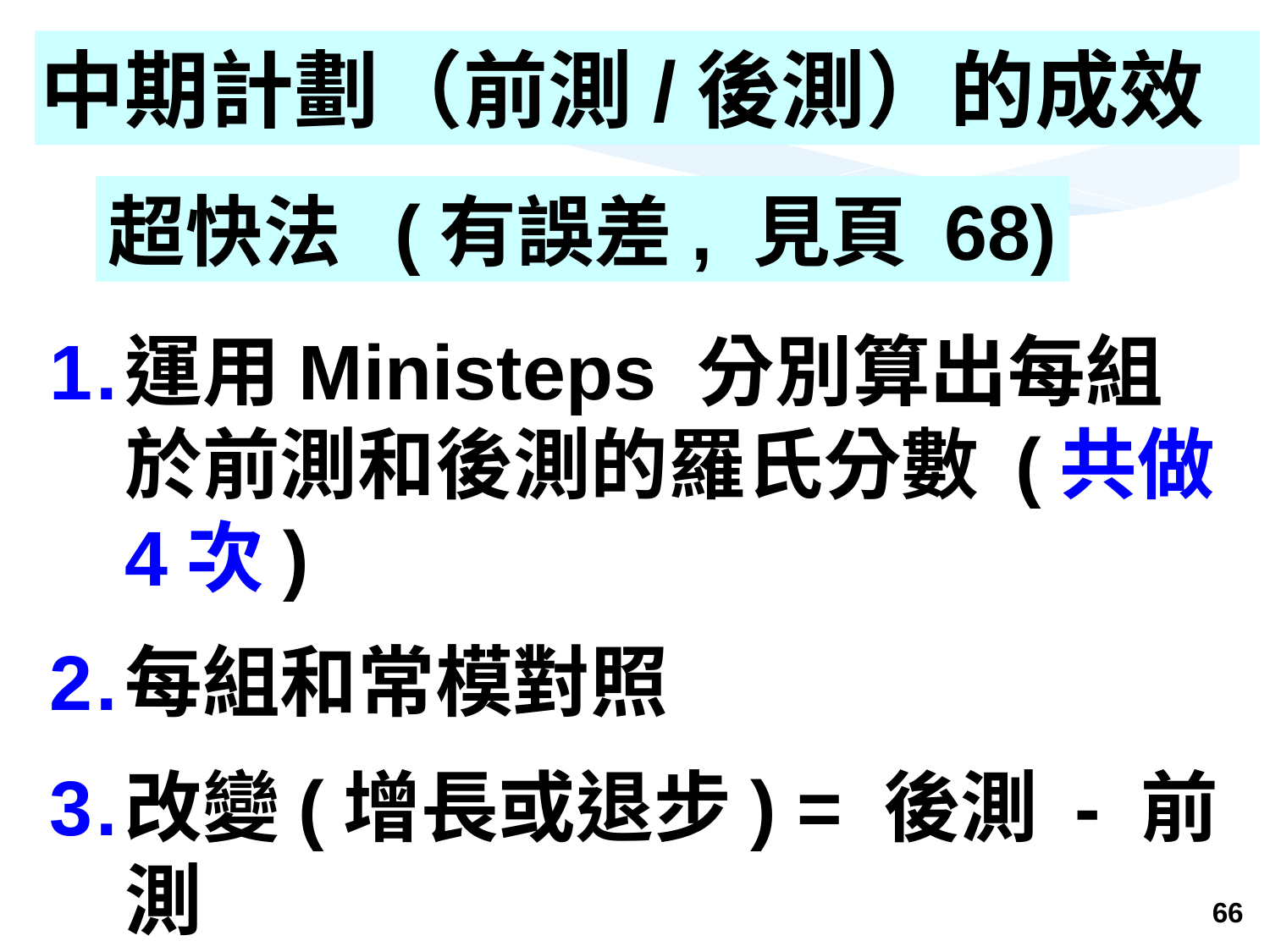

中期計劃（前測/後測）的成效
超快法  (有誤差, 見頁 68)
運用Ministeps 分別算出每組於前測和後測的羅氏分數 (共做4次)
每組和常模對照
改變(增長或退步) = 後測 - 前測
對照兩組的改變
66